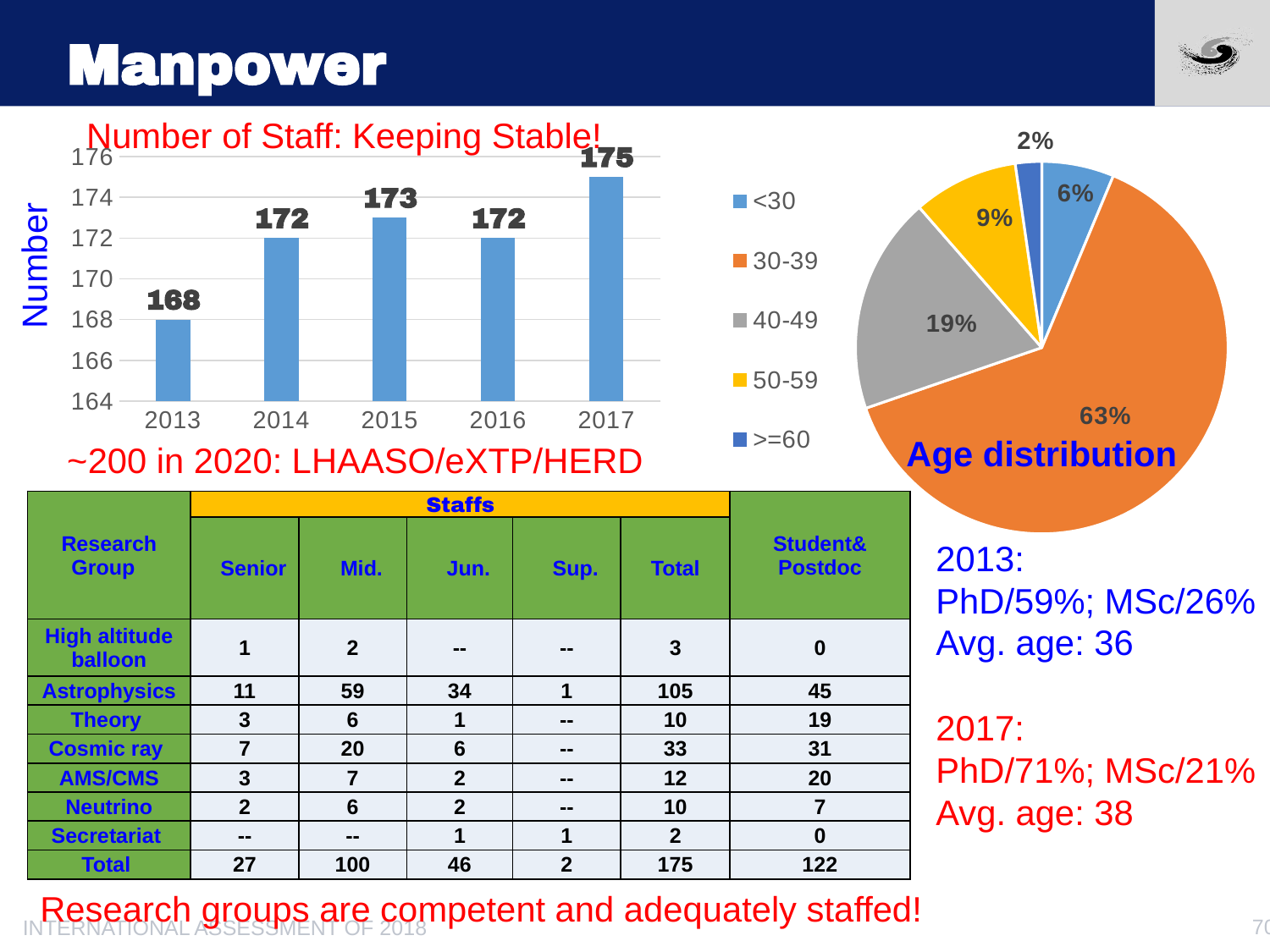

# Manpower
Number of Staff: Keeping Stable!

### Chart

| Category |  |
|---|---|
| <30 | 11.0 |
| 30-39 | 111.0 |
| 40-49 | 33.0 |
| 50-59 | 16.0 |
| >=60 | 4.0 |

### Chart

| Category | 固定人员数 |
|---|---|
| 2013 | 168.0 |
| 2014 | 172.0 |
| 2015 | 173.0 |
| 2016 | 172.0 |
| 2017 | 175.0 |
Number
Age distribution
~200 in 2020: LHAASO/eXTP/HERD
| Research Group | Staffs |  |  |  |  | Student& Postdoc |
| --- | --- | --- | --- | --- | --- | --- |
|  | Senior | Mid. | Jun. | Sup. | Total |  |
| High altitude balloon | 1 | 2 | -- | -- | 3 | 0 |
| Astrophysics | 11 | 59 | 34 | 1 | 105 | 45 |
| Theory | 3 | 6 | 1 | -- | 10 | 19 |
| Cosmic ray | 7 | 20 | 6 | -- | 33 | 31 |
| AMS/CMS | 3 | 7 | 2 | -- | 12 | 20 |
| Neutrino | 2 | 6 | 2 | -- | 10 | 7 |
| Secretariat | -- | -- | 1 | 1 | 2 | 0 |
| Total | 27 | 100 | 46 | 2 | 175 | 122 |
2013:
PhD/59%; MSc/26%
Avg. age: 36

2017:
PhD/71%; MSc/21%
Avg. age: 38
Research groups are competent and adequately staffed!